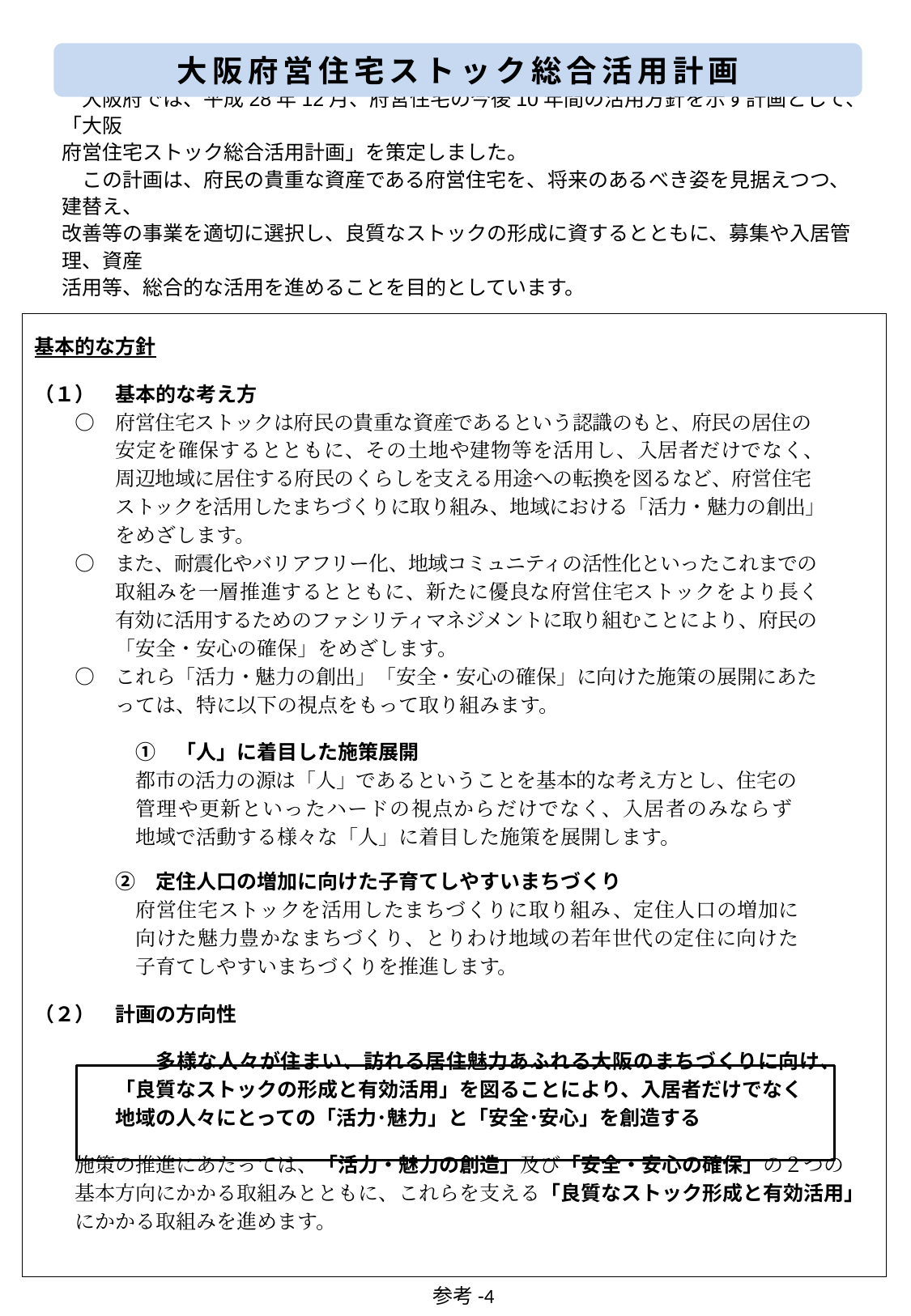

大阪府営住宅ストック総合活用計画
　大阪府では、平成28年12月、府営住宅の今後10年間の活用方針を示す計画として、「大阪
府営住宅ストック総合活用計画」を策定しました。
　この計画は、府民の貴重な資産である府営住宅を、将来のあるべき姿を見据えつつ、建替え、
改善等の事業を適切に選択し、良質なストックの形成に資するとともに、募集や入居管理、資産
活用等、総合的な活用を進めることを目的としています。

《大阪府営住宅ストック総合活用計画　－抜粋－　》

基本的な方針

（１）　基本的な考え方
　　○　府営住宅ストックは府民の貴重な資産であるという認識のもと、府民の居住の
　　　　安定を確保するとともに、その土地や建物等を活用し、入居者だけでなく、
　　　　周辺地域に居住する府民のくらしを支える用途への転換を図るなど、府営住宅
　　　　ストックを活用したまちづくりに取り組み、地域における「活力・魅力の創出」
　　　　をめざします。
　　○　また、耐震化やバリアフリー化、地域コミュニティの活性化といったこれまでの
　　　　取組みを一層推進するとともに、新たに優良な府営住宅ストックをより長く
　　　　有効に活用するためのファシリティマネジメントに取り組むことにより、府民の
　　　　「安全・安心の確保」をめざします。
　　○　これら「活力・魅力の創出」「安全・安心の確保」に向けた施策の展開にあた
　　　　っては、特に以下の視点をもって取り組みます。

　　　　　①　「人」に着目した施策展開
　　　　　都市の活力の源は「人」であるということを基本的な考え方とし、住宅の
　　　　　管理や更新といったハードの視点からだけでなく、入居者のみならず
　　　　　地域で活動する様々な「人」に着目した施策を展開します。

　　　　②　定住人口の増加に向けた子育てしやすいまちづくり
　　　　　府営住宅ストックを活用したまちづくりに取り組み、定住人口の増加に
　　　　　向けた魅力豊かなまちづくり、とりわけ地域の若年世代の定住に向けた
　　　　　子育てしやすいまちづくりを推進します。

（２）　計画の方向性

　　　　　　多様な人々が住まい、訪れる居住魅力あふれる大阪のまちづくりに向け、
　　　　「良質なストックの形成と有効活用」を図ることにより、入居者だけでなく
　　　　地域の人々にとっての「活力･魅力」と「安全･安心」を創造する

　　施策の推進にあたっては、「活力・魅力の創造」及び「安全・安心の確保」の２つの
　　基本方向にかかる取組みとともに、これらを支える「良質なストック形成と有効活用」
　　にかかる取組みを進めます。

参考-4